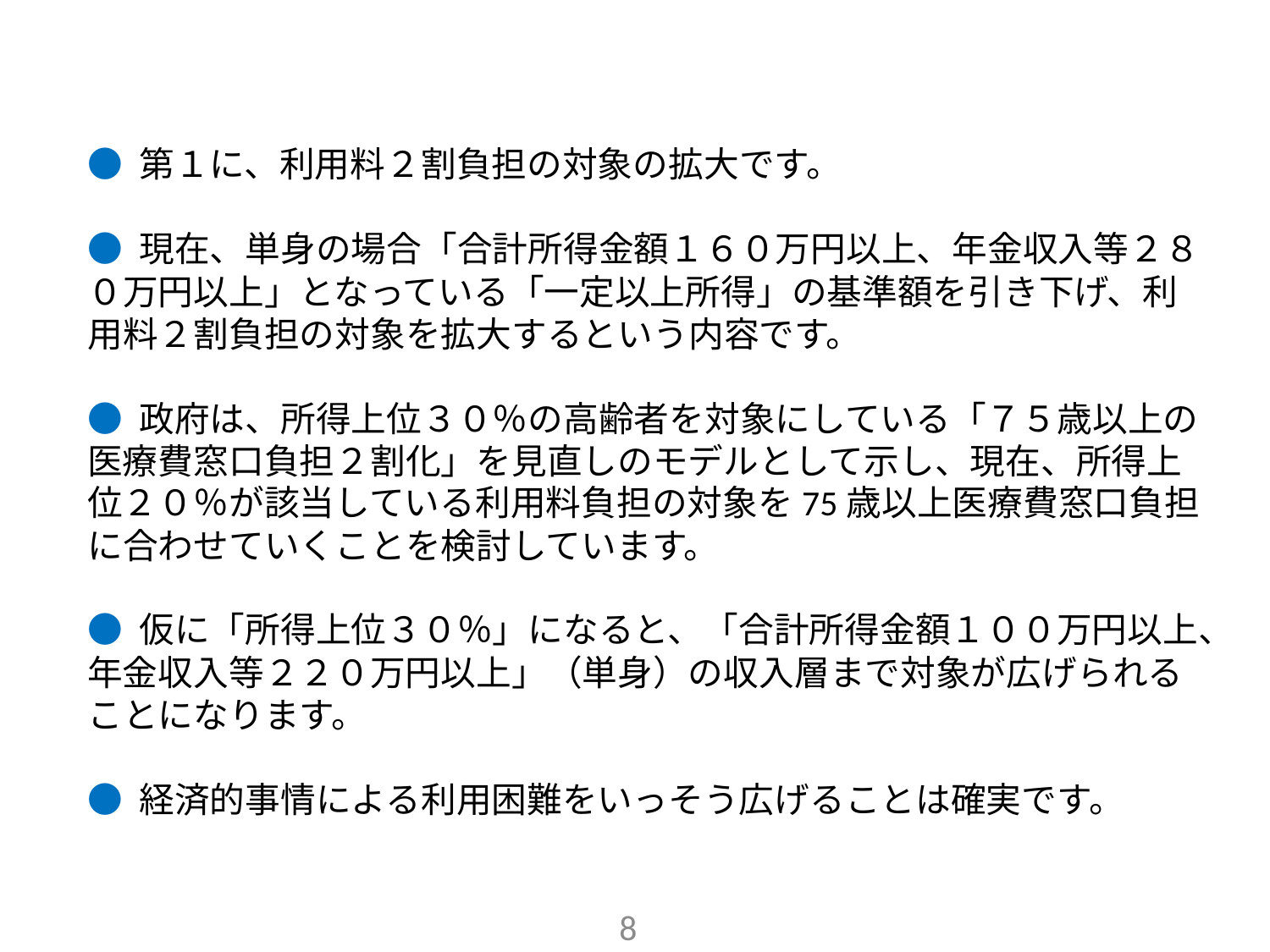

● 第１に、利用料２割負担の対象の拡大です。

● 現在、単身の場合「合計所得金額１６０万円以上、年金収入等２８０万円以上」となっている「一定以上所得」の基準額を引き下げ、利用料２割負担の対象を拡大するという内容です。

● 政府は、所得上位３０％の高齢者を対象にしている「７５歳以上の医療費窓口負担２割化」を見直しのモデルとして示し、現在、所得上位２０％が該当している利用料負担の対象を75歳以上医療費窓口負担に合わせていくことを検討しています。

● 仮に「所得上位３０％」になると、「合計所得金額１００万円以上、年金収入等２２０万円以上」（単身）の収入層まで対象が広げられることになります。

● 経済的事情による利用困難をいっそう広げることは確実です。
8